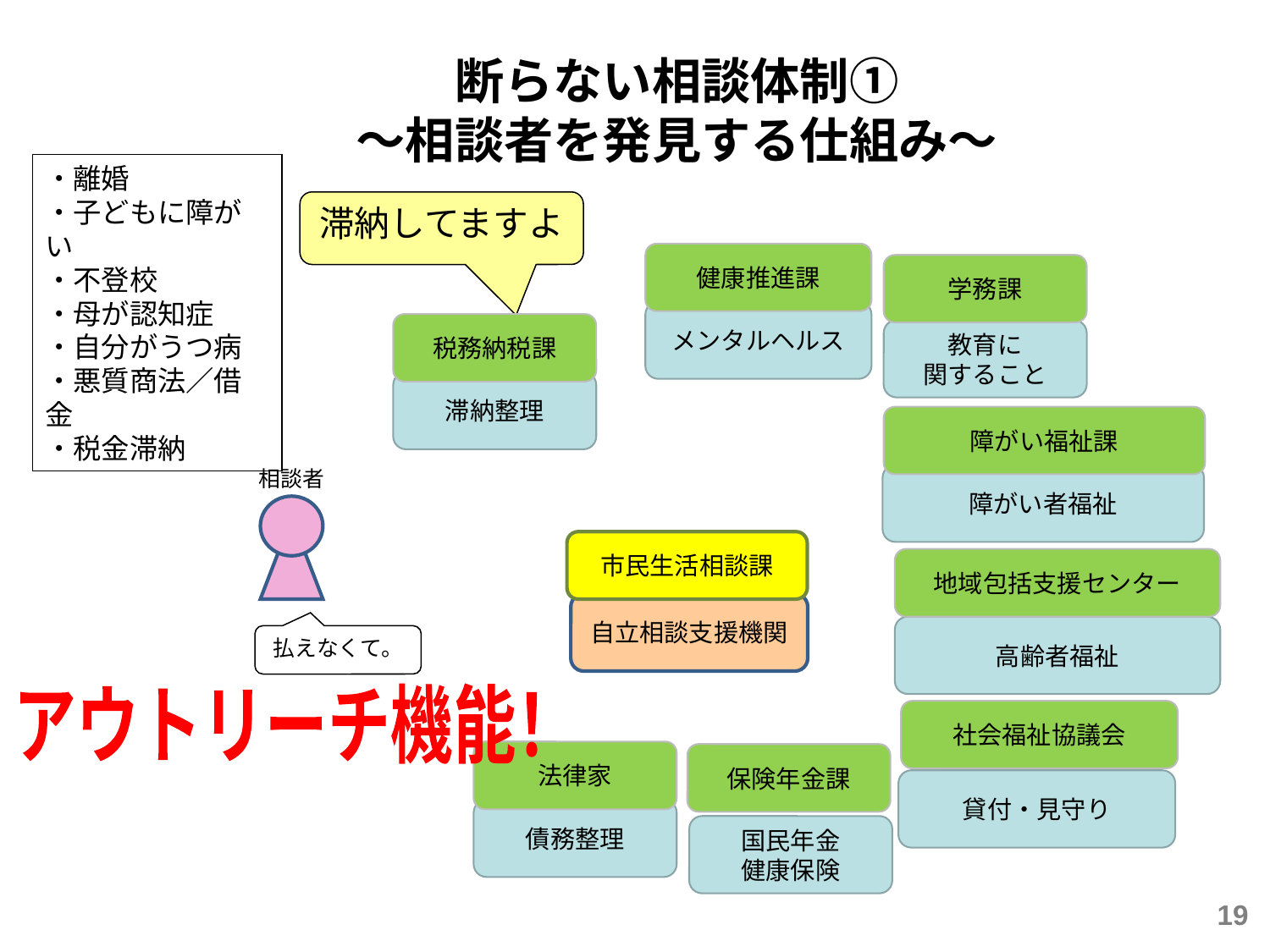

断らない相談体制①
～相談者を発見する仕組み～
・離婚
・子どもに障がい
・不登校
・母が認知症
・自分がうつ病
・悪質商法／借金
・税金滞納
滞納してますよ
健康推進課
メンタルヘルス
学務課
教育に
関すること

税務納税課
滞納整理
障がい福祉課
障がい者福祉
相談者

市民生活相談課
自立相談支援機関
地域包括支援センター
高齢者福祉
払えなくて。
アウトリーチ機能！
社会福祉協議会
貸付・見守り
法律家
債務整理
保険年金課
国民年金
健康保険
19